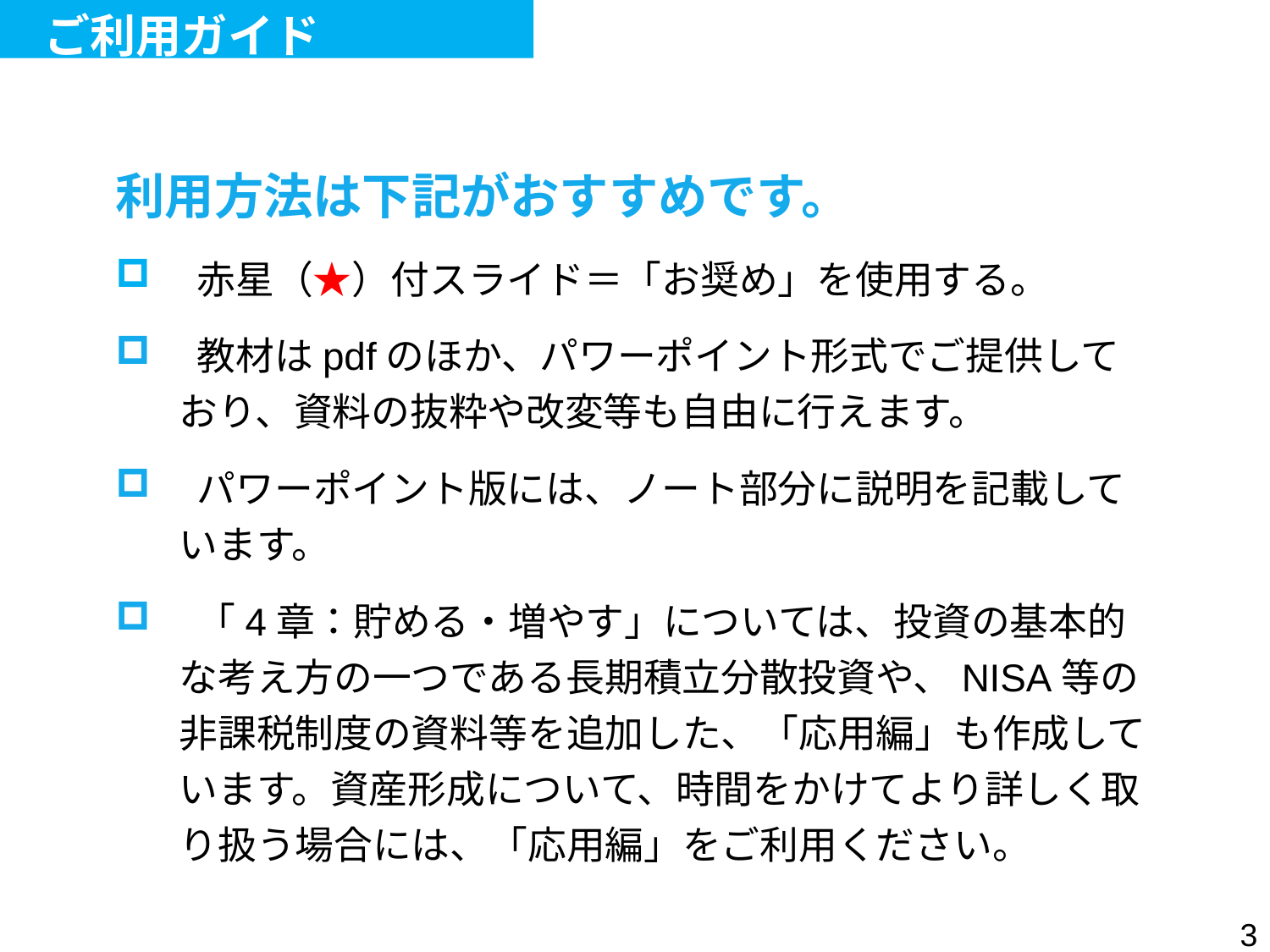

ご利用ガイド
利用方法は下記がおすすめです。
 赤星（★）付スライド＝「お奨め」を使用する。
 教材はpdfのほか、パワーポイント形式でご提供しており、資料の抜粋や改変等も自由に行えます。
 パワーポイント版には、ノート部分に説明を記載しています。
 「4章：貯める・増やす」については、投資の基本的な考え方の一つである長期積立分散投資や、NISA等の非課税制度の資料等を追加した、「応用編」も作成しています。資産形成について、時間をかけてより詳しく取り扱う場合には、「応用編」をご利用ください。

3